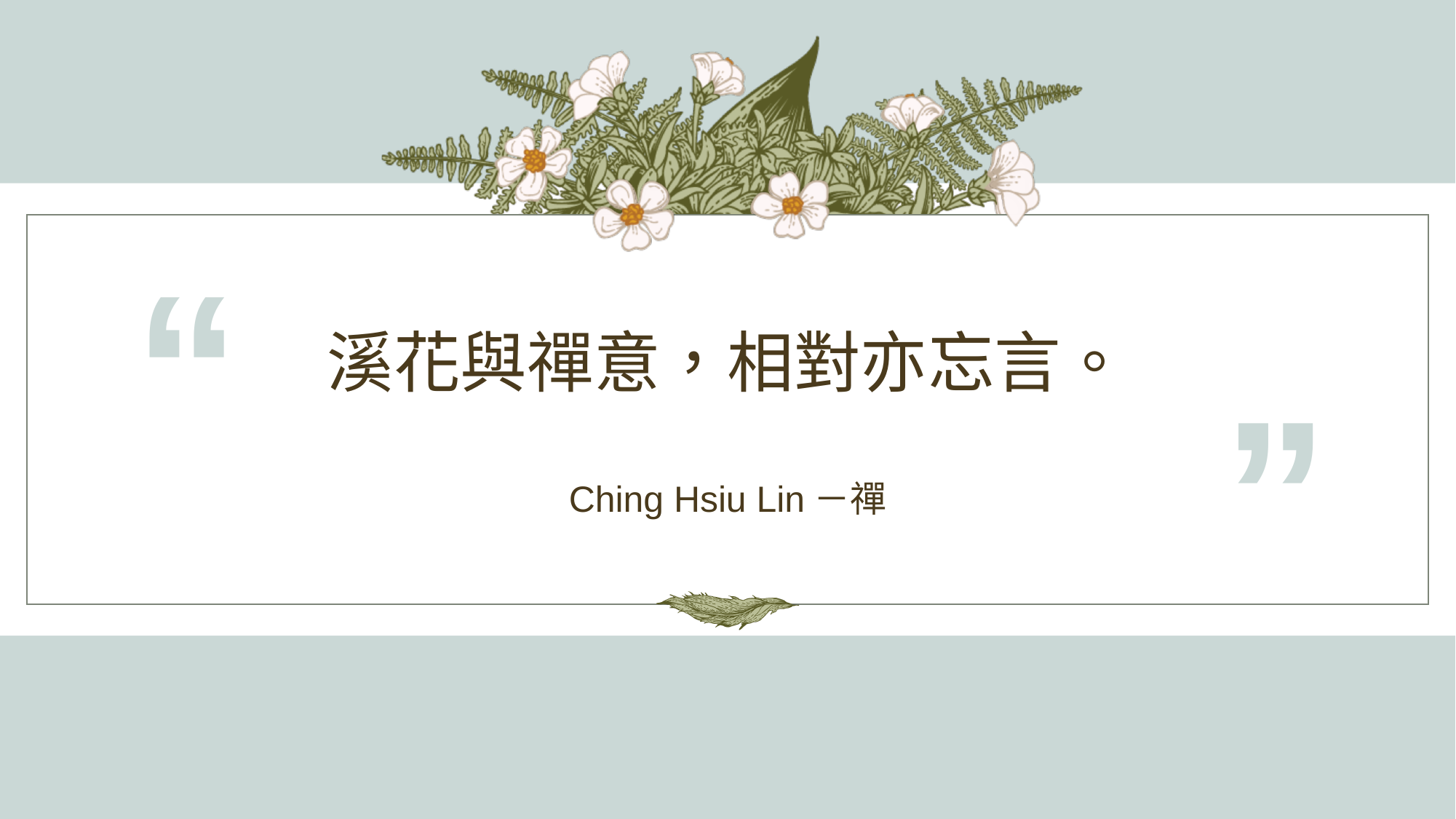

“
# 溪花與禪意，相對亦忘言。
”
Ching Hsiu Lin－禪